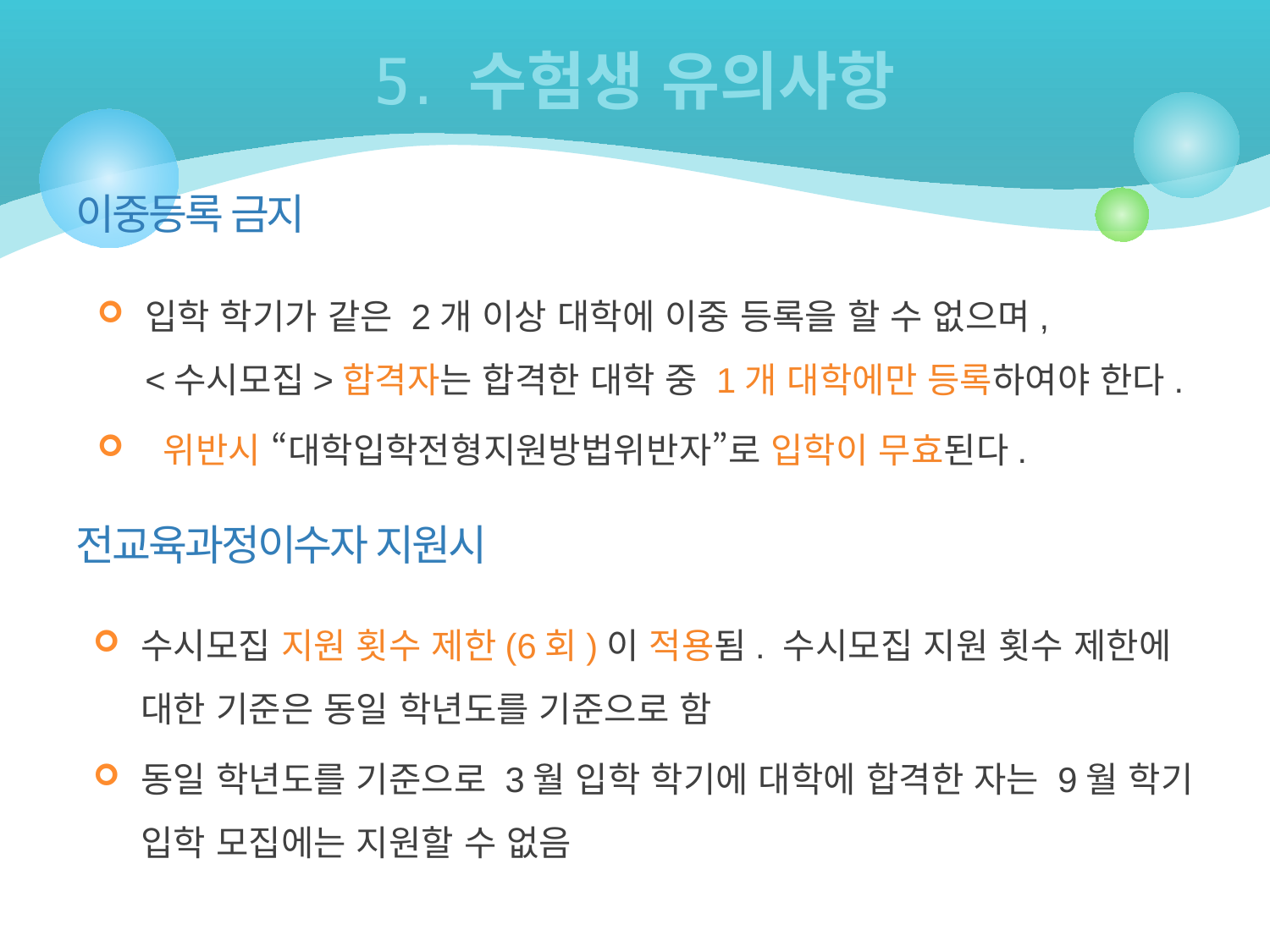

# 5. 수험생 유의사항
이중등록 금지
입학 학기가 같은 2개 이상 대학에 이중 등록을 할 수 없으며,
<수시모집>합격자는 합격한 대학 중 1개 대학에만 등록하여야 한다.
 위반시 “대학입학전형지원방법위반자”로 입학이 무효된다.
전교육과정이수자 지원시
수시모집 지원 횟수 제한(6회)이 적용됨. 수시모집 지원 횟수 제한에 대한 기준은 동일 학년도를 기준으로 함
동일 학년도를 기준으로 3월 입학 학기에 대학에 합격한 자는 9월 학기 입학 모집에는 지원할 수 없음